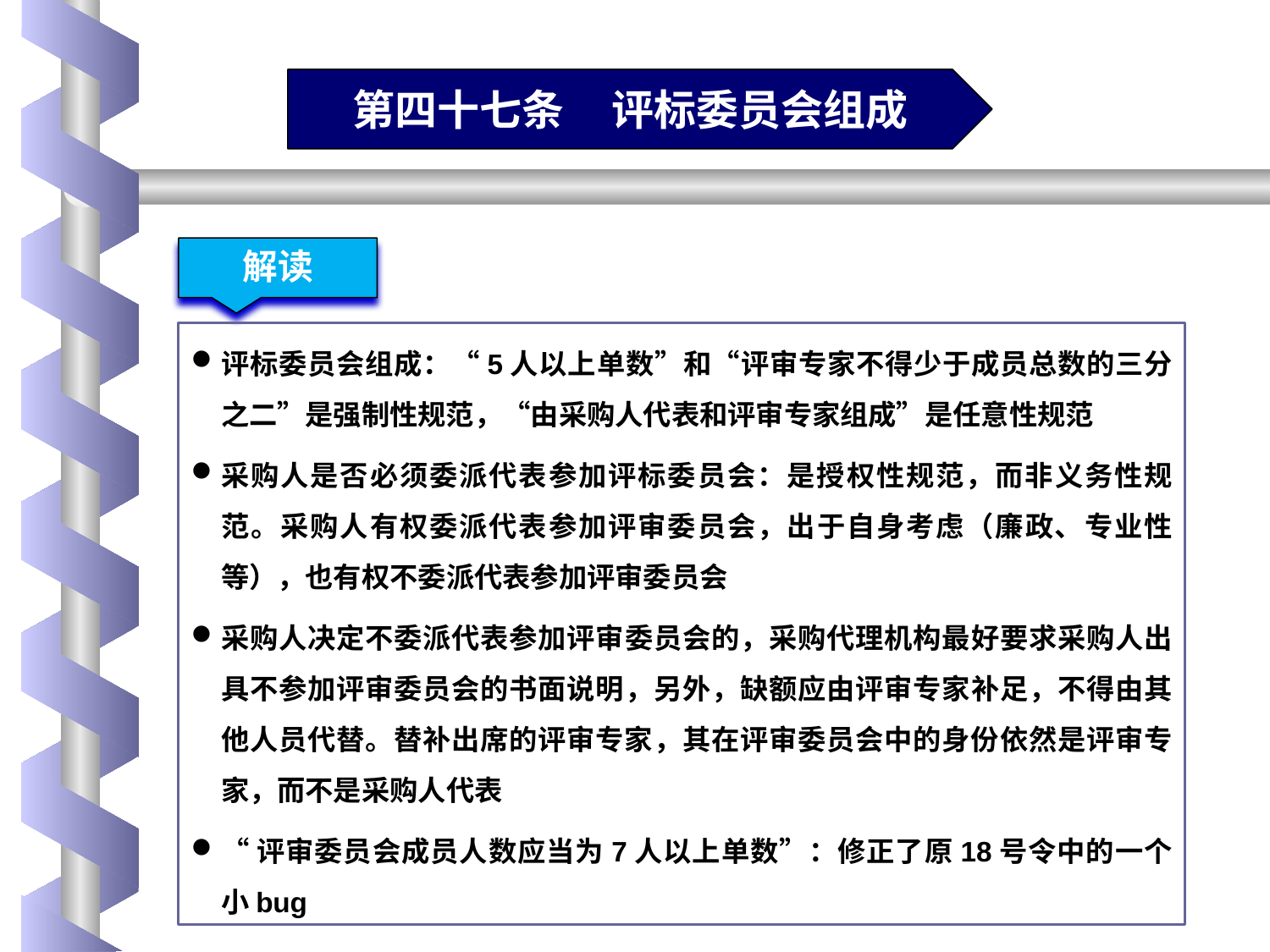

第四十七条     评标委员会组成
解读
评标委员会组成：“5人以上单数”和“评审专家不得少于成员总数的三分之二”是强制性规范，“由采购人代表和评审专家组成”是任意性规范
采购人是否必须委派代表参加评标委员会：是授权性规范，而非义务性规范。采购人有权委派代表参加评审委员会，出于自身考虑（廉政、专业性等），也有权不委派代表参加评审委员会
采购人决定不委派代表参加评审委员会的，采购代理机构最好要求采购人出具不参加评审委员会的书面说明，另外，缺额应由评审专家补足，不得由其他人员代替。替补出席的评审专家，其在评审委员会中的身份依然是评审专家，而不是采购人代表
“评审委员会成员人数应当为7人以上单数”：修正了原18号令中的一个小bug